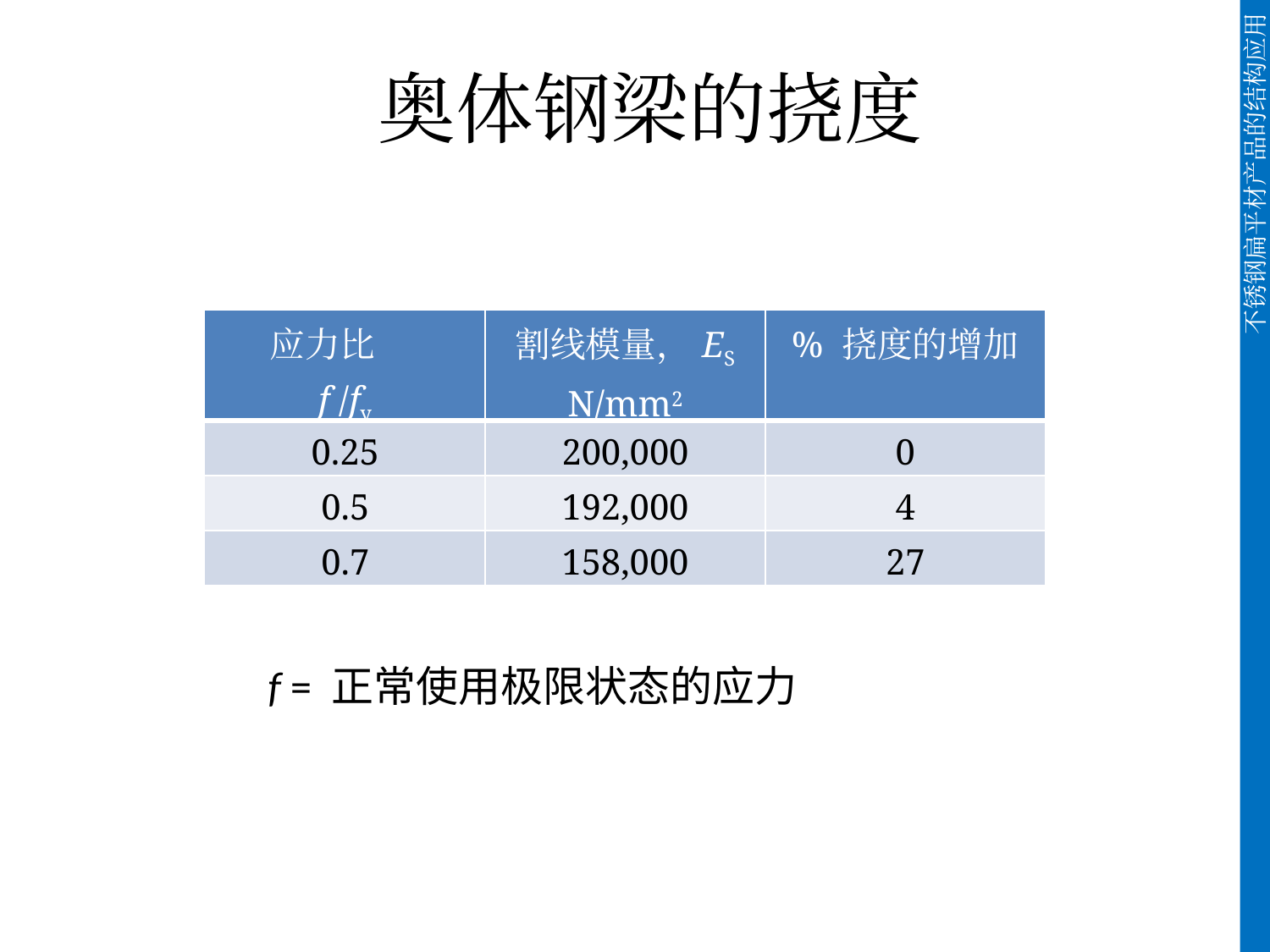

# 奥体钢梁的挠度
| 应力比 f /fy | 割线模量，ES N/mm2 | % 挠度的增加 |
| --- | --- | --- |
| 0.25 | 200,000 | 0 |
| 0.5 | 192,000 | 4 |
| 0.7 | 158,000 | 27 |
f = 正常使用极限状态的应力